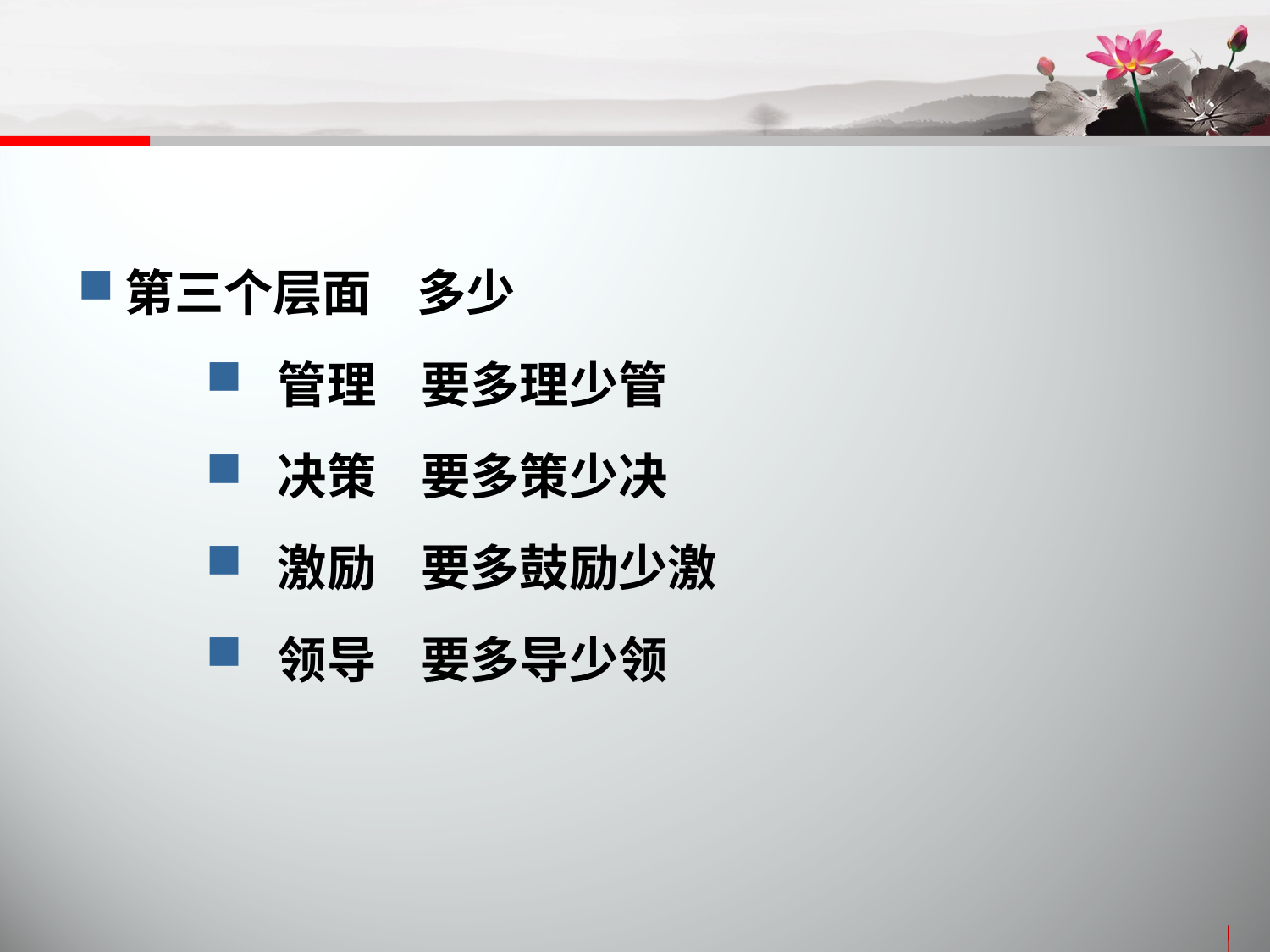

第三个层面    多少
  管理    要多理少管
  决策    要多策少决
  激励    要多鼓励少激
  领导    要多导少领